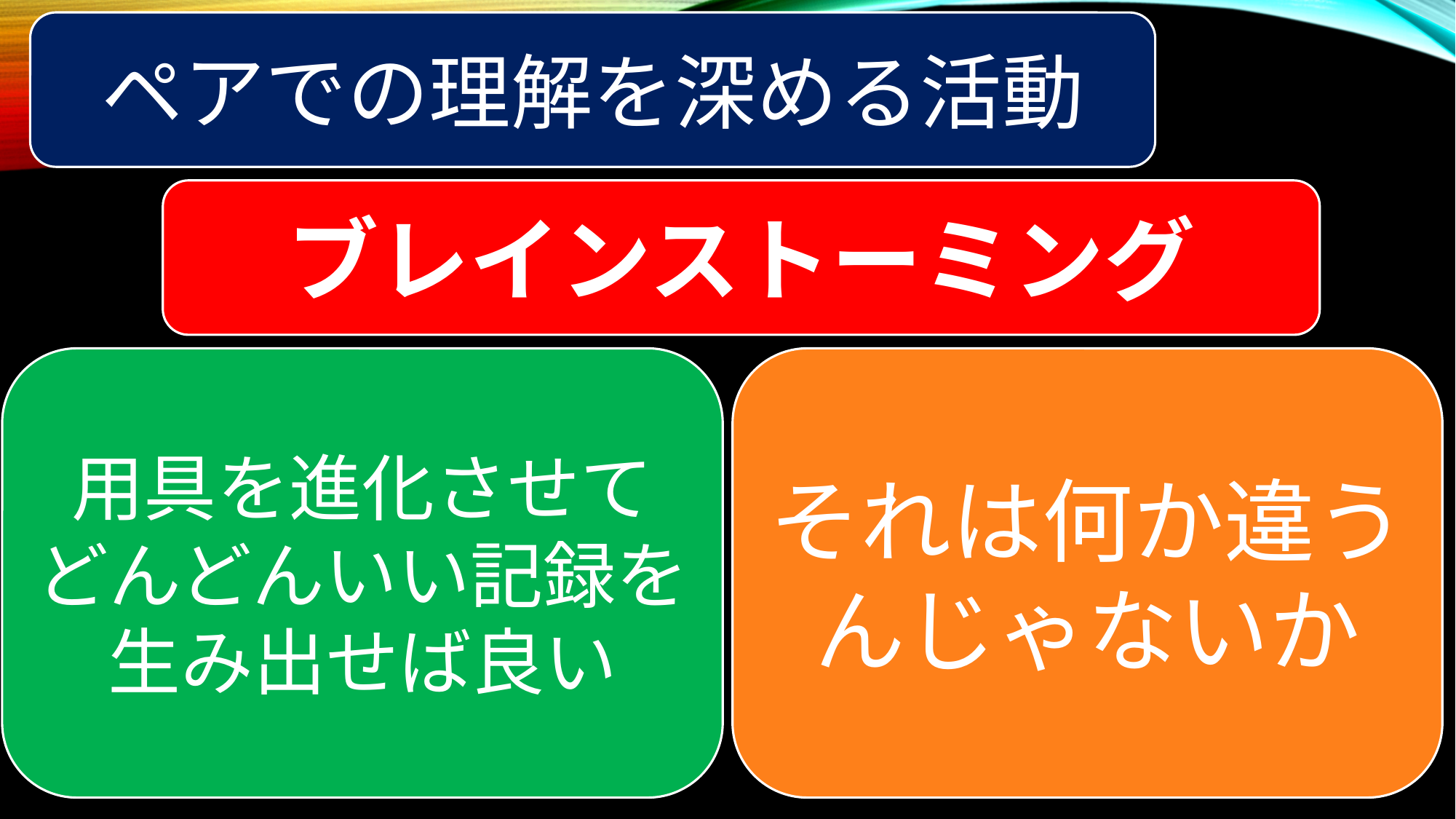

ペアでの理解を深める活動
ブレインストーミング
用具を進化させて
どんどんいい記録を
生み出せば良い
それは何か違うんじゃないか